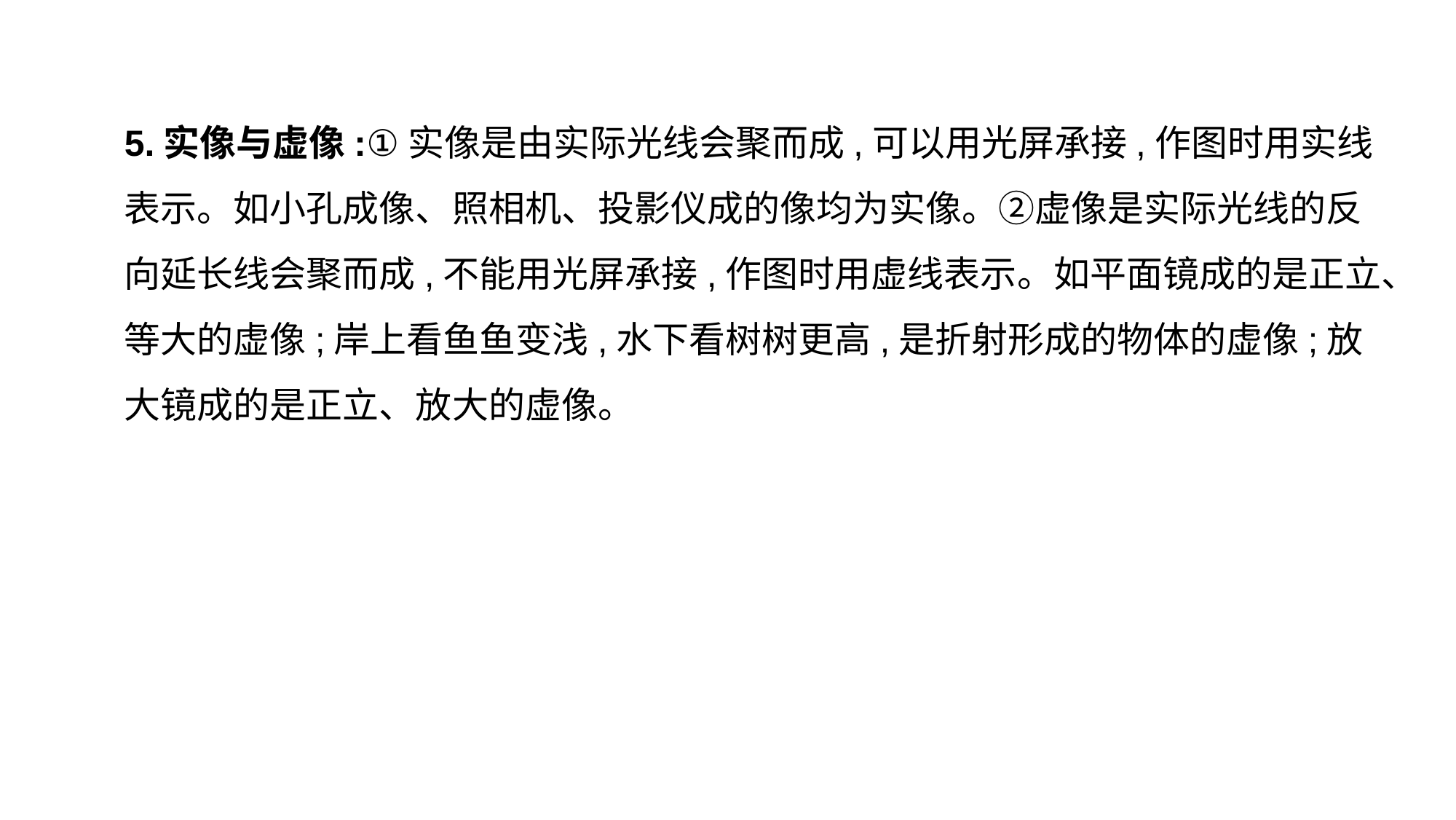

5.实像与虚像:①实像是由实际光线会聚而成,可以用光屏承接,作图时用实线表示。如小孔成像、照相机、投影仪成的像均为实像。②虚像是实际光线的反向延长线会聚而成,不能用光屏承接,作图时用虚线表示。如平面镜成的是正立、等大的虚像;岸上看鱼鱼变浅,水下看树树更高,是折射形成的物体的虚像;放大镜成的是正立、放大的虚像。